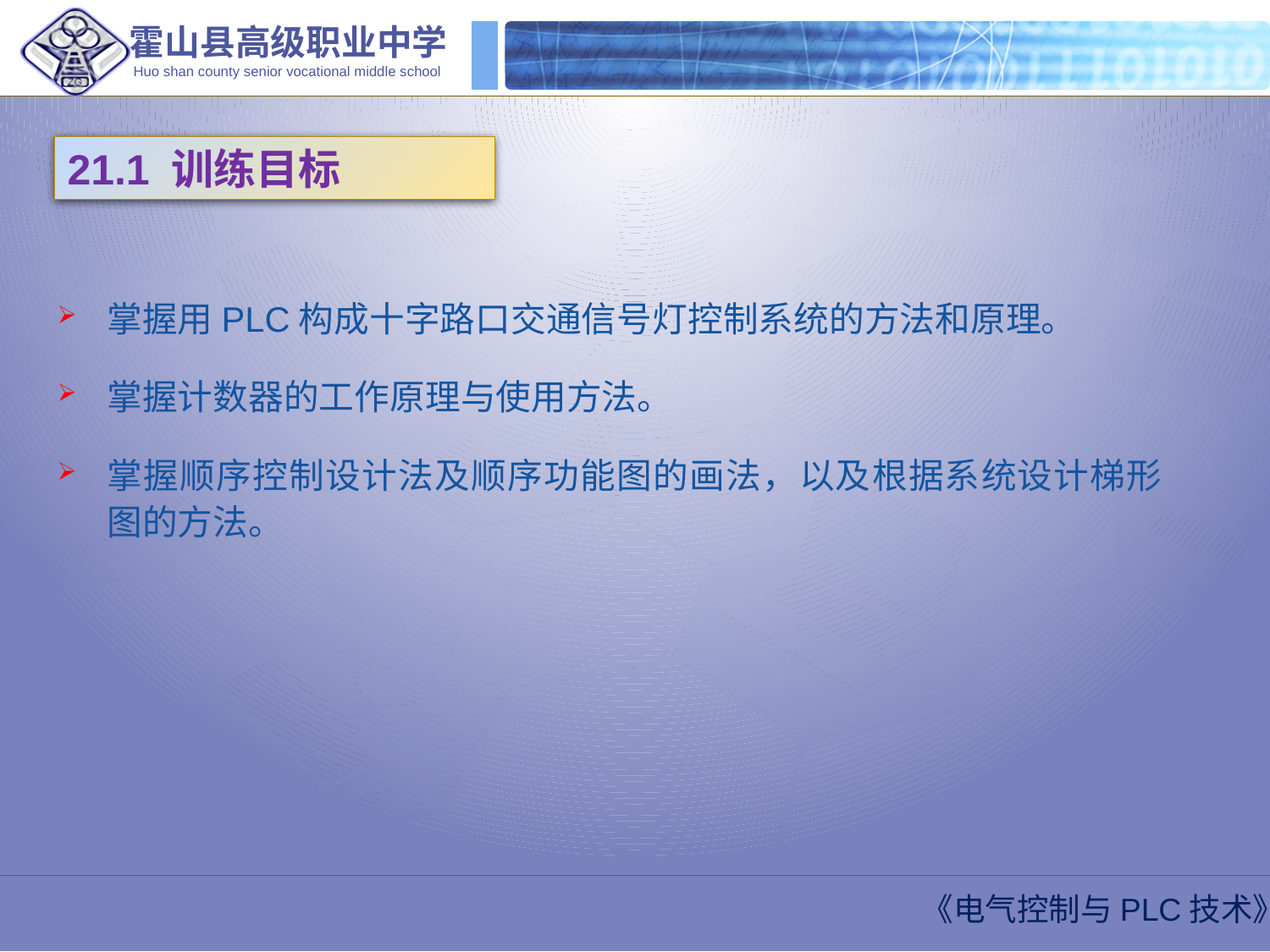

21.1 训练目标
掌握用PLC构成十字路口交通信号灯控制系统的方法和原理。
掌握计数器的工作原理与使用方法。
掌握顺序控制设计法及顺序功能图的画法，以及根据系统设计梯形图的方法。